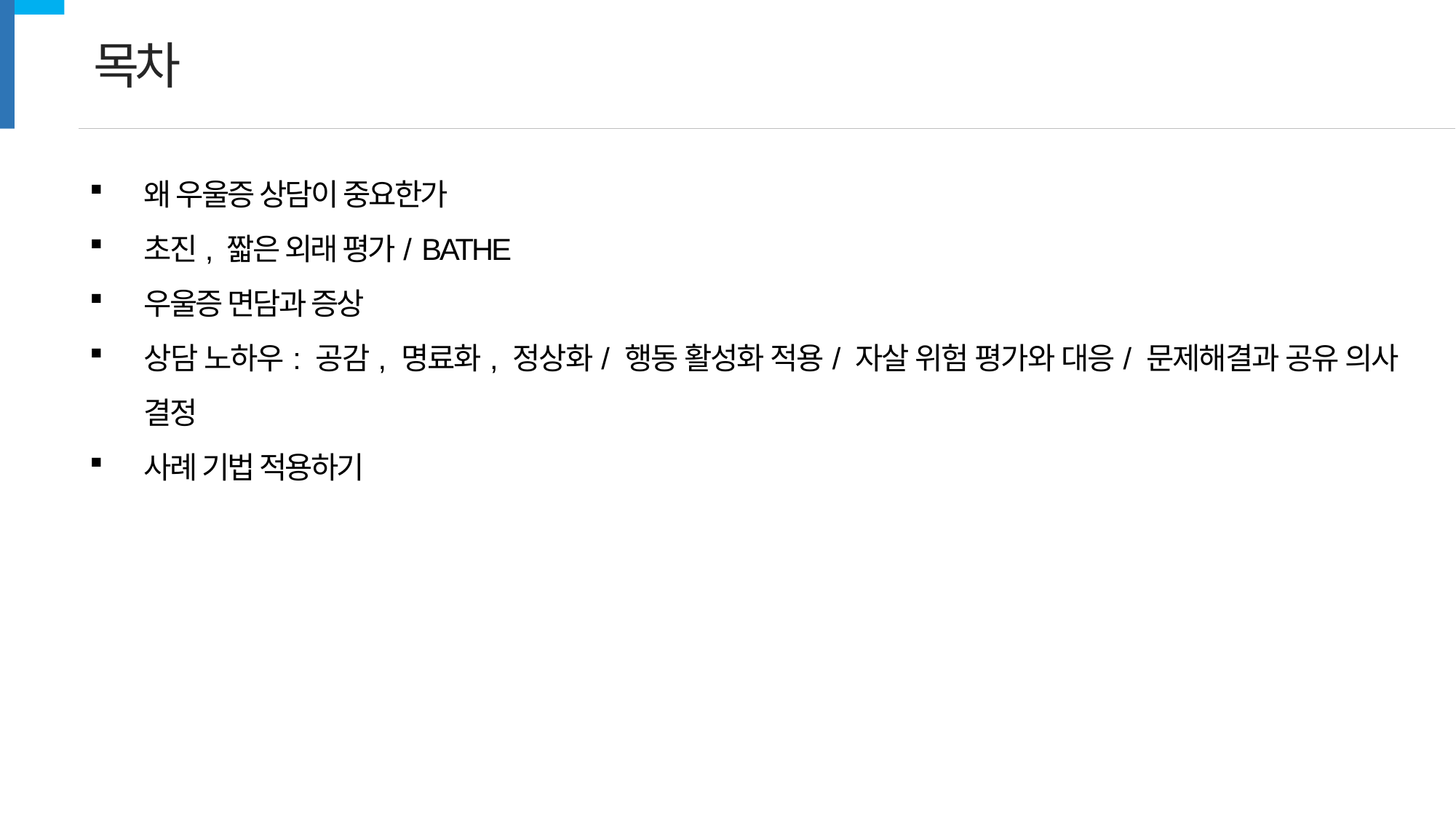

목차

왜 우울증 상담이 중요한가
초진, 짧은 외래 평가/  BATHE
우울증 면담과 증상
상담 노하우: 공감, 명료화, 정상화/ 행동 활성화 적용/ 자살 위험 평가와 대응/ 문제해결과 공유 의사 결정
사례 기법 적용하기